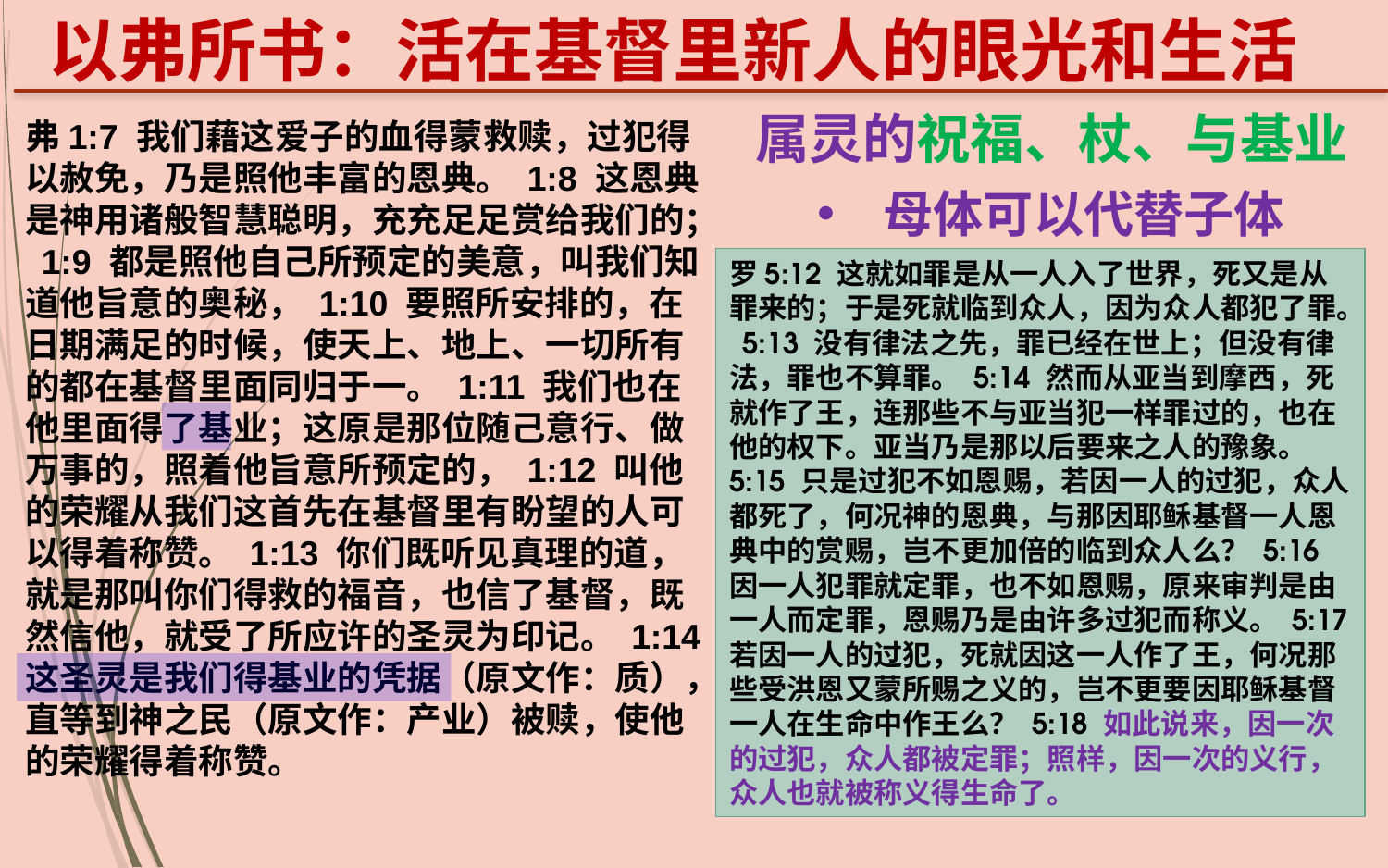

以弗所书：活在基督里新人的眼光和生活
属灵的祝福、杖、与基业
弗1:7 我们藉这爱子的血得蒙救赎，过犯得以赦免，乃是照他丰富的恩典。 1:8 这恩典是神用诸般智慧聪明，充充足足赏给我们的； 1:9 都是照他自己所预定的美意，叫我们知道他旨意的奥秘， 1:10 要照所安排的，在日期满足的时候，使天上、地上、一切所有的都在基督里面同归于一。 1:11 我们也在他里面得了基业；这原是那位随己意行、做万事的，照着他旨意所预定的， 1:12 叫他的荣耀从我们这首先在基督里有盼望的人可以得着称赞。 1:13 你们既听见真理的道，就是那叫你们得救的福音，也信了基督，既然信他，就受了所应许的圣灵为印记。 1:14 这圣灵是我们得基业的凭据（原文作：质），直等到神之民（原文作：产业）被赎，使他的荣耀得着称赞。
 母体可以代替子体
罗5:12 这就如罪是从一人入了世界，死又是从罪来的；于是死就临到众人，因为众人都犯了罪。 5:13 没有律法之先，罪已经在世上；但没有律法，罪也不算罪。 5:14 然而从亚当到摩西，死就作了王，连那些不与亚当犯一样罪过的，也在他的权下。亚当乃是那以后要来之人的豫象。 5:15 只是过犯不如恩赐，若因一人的过犯，众人都死了，何况神的恩典，与那因耶稣基督一人恩典中的赏赐，岂不更加倍的临到众人么？ 5:16 因一人犯罪就定罪，也不如恩赐，原来审判是由一人而定罪，恩赐乃是由许多过犯而称义。 5:17 若因一人的过犯，死就因这一人作了王，何况那些受洪恩又蒙所赐之义的，岂不更要因耶稣基督一人在生命中作王么？ 5:18 如此说来，因一次的过犯，众人都被定罪；照样，因一次的义行，众人也就被称义得生命了。